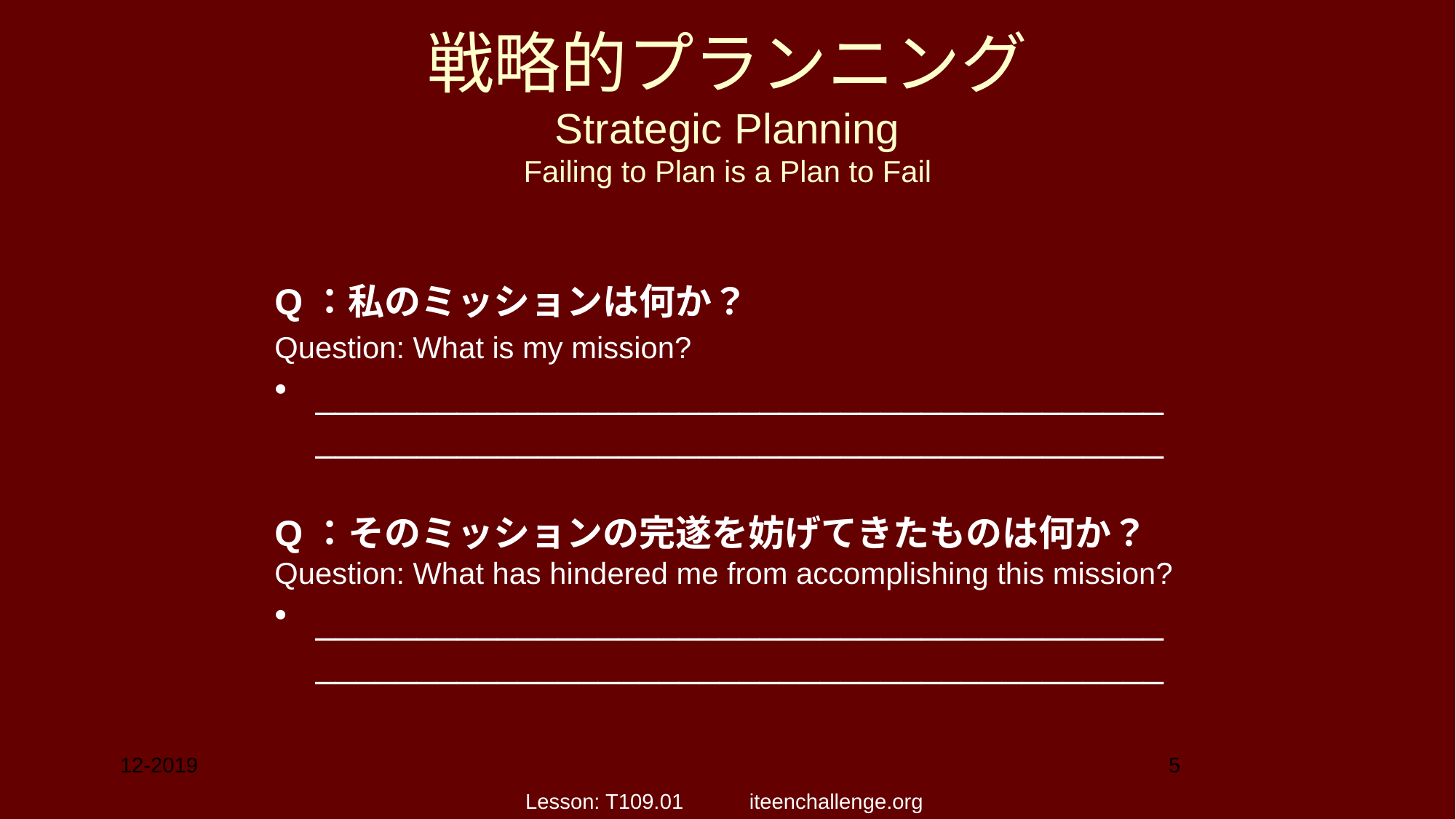

# 戦略的プランニング Strategic Planning Failing to Plan is a Plan to Fail
Q：私のミッションは何か？
Question: What is my mission?
____________________________________________________________________________________

Q：そのミッションの完遂を妨げてきたものは何か？
Question: What has hindered me from accomplishing this mission?
____________________________________________________________________________________
12-2019
5
Lesson: T109.01           iteenchallenge.org